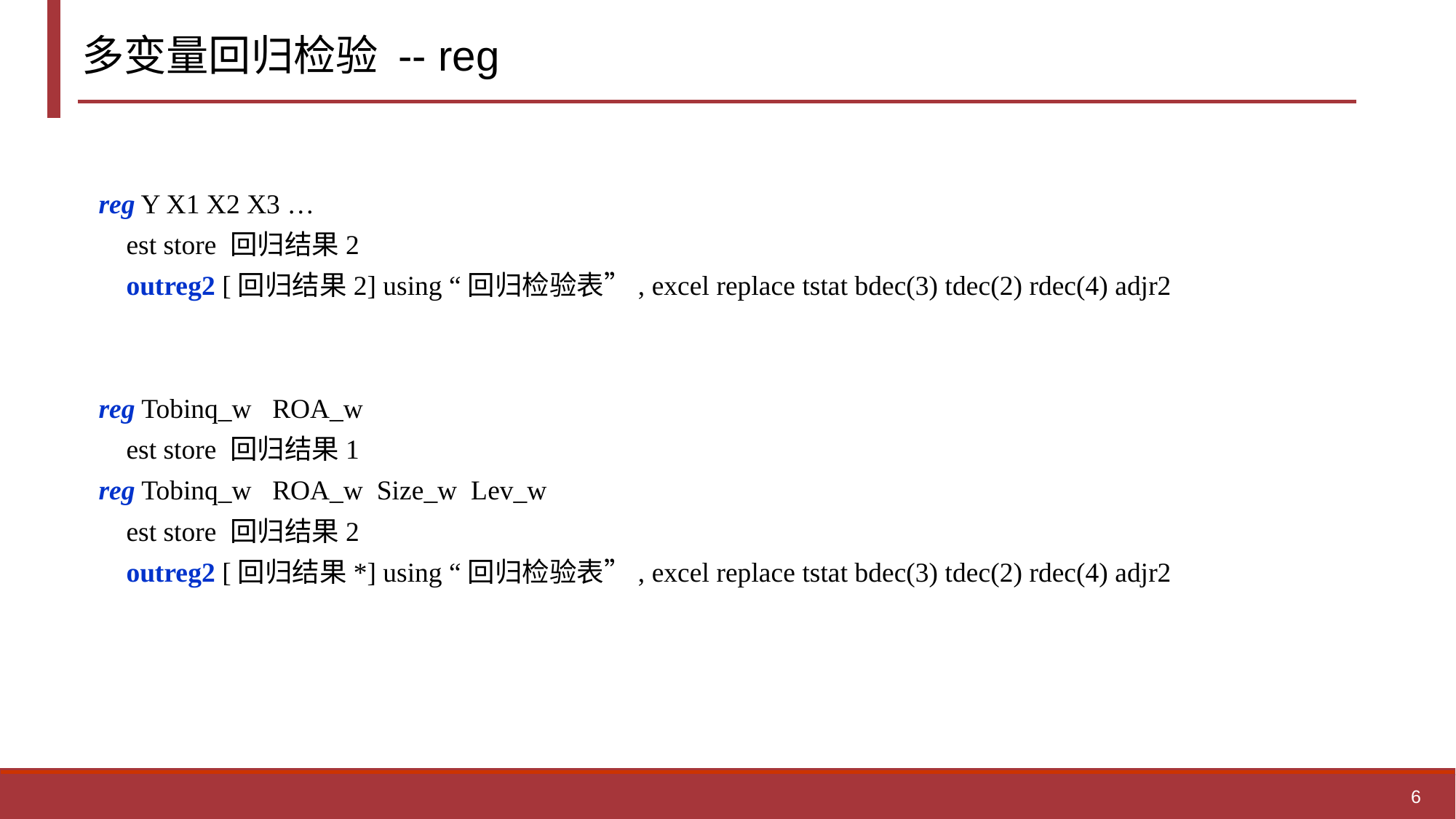

多变量回归检验 -- reg
reg Y X1 X2 X3 …
    est store 回归结果2
    outreg2 [回归结果2] using “回归检验表”, excel replace tstat bdec(3) tdec(2) rdec(4) adjr2

reg Tobinq_w   ROA_w
    est store 回归结果1
reg Tobinq_w   ROA_w  Size_w  Lev_w
    est store 回归结果2
    outreg2 [回归结果*] using “回归检验表”, excel replace tstat bdec(3) tdec(2) rdec(4) adjr2

6